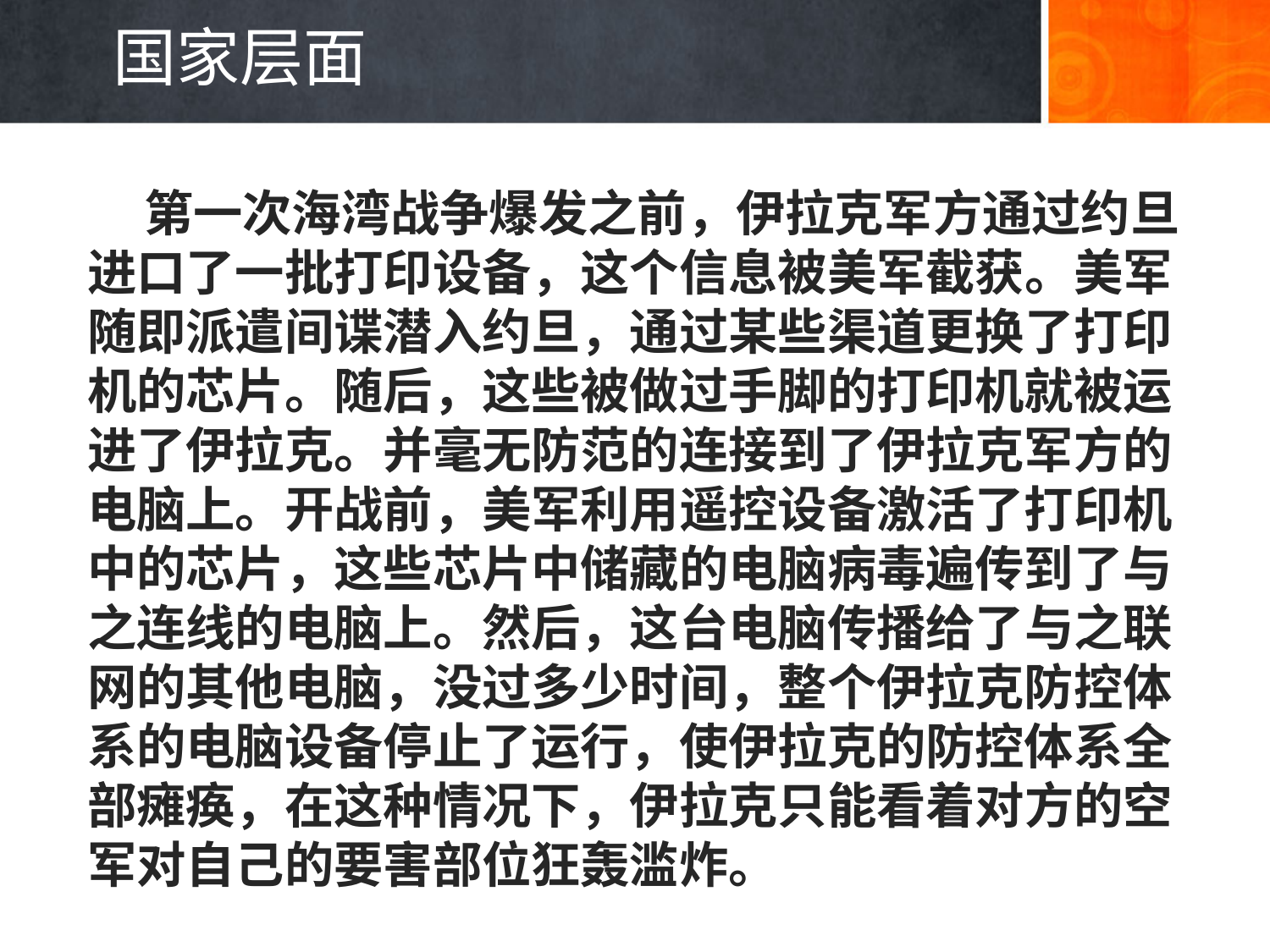

# 国家层面
    第一次海湾战争爆发之前，伊拉克军方通过约旦进口了一批打印设备，这个信息被美军截获。美军随即派遣间谍潜入约旦，通过某些渠道更换了打印机的芯片。随后，这些被做过手脚的打印机就被运进了伊拉克。并毫无防范的连接到了伊拉克军方的电脑上。开战前，美军利用遥控设备激活了打印机中的芯片，这些芯片中储藏的电脑病毒遍传到了与之连线的电脑上。然后，这台电脑传播给了与之联网的其他电脑，没过多少时间，整个伊拉克防控体系的电脑设备停止了运行，使伊拉克的防控体系全部瘫痪，在这种情况下，伊拉克只能看着对方的空军对自己的要害部位狂轰滥炸。